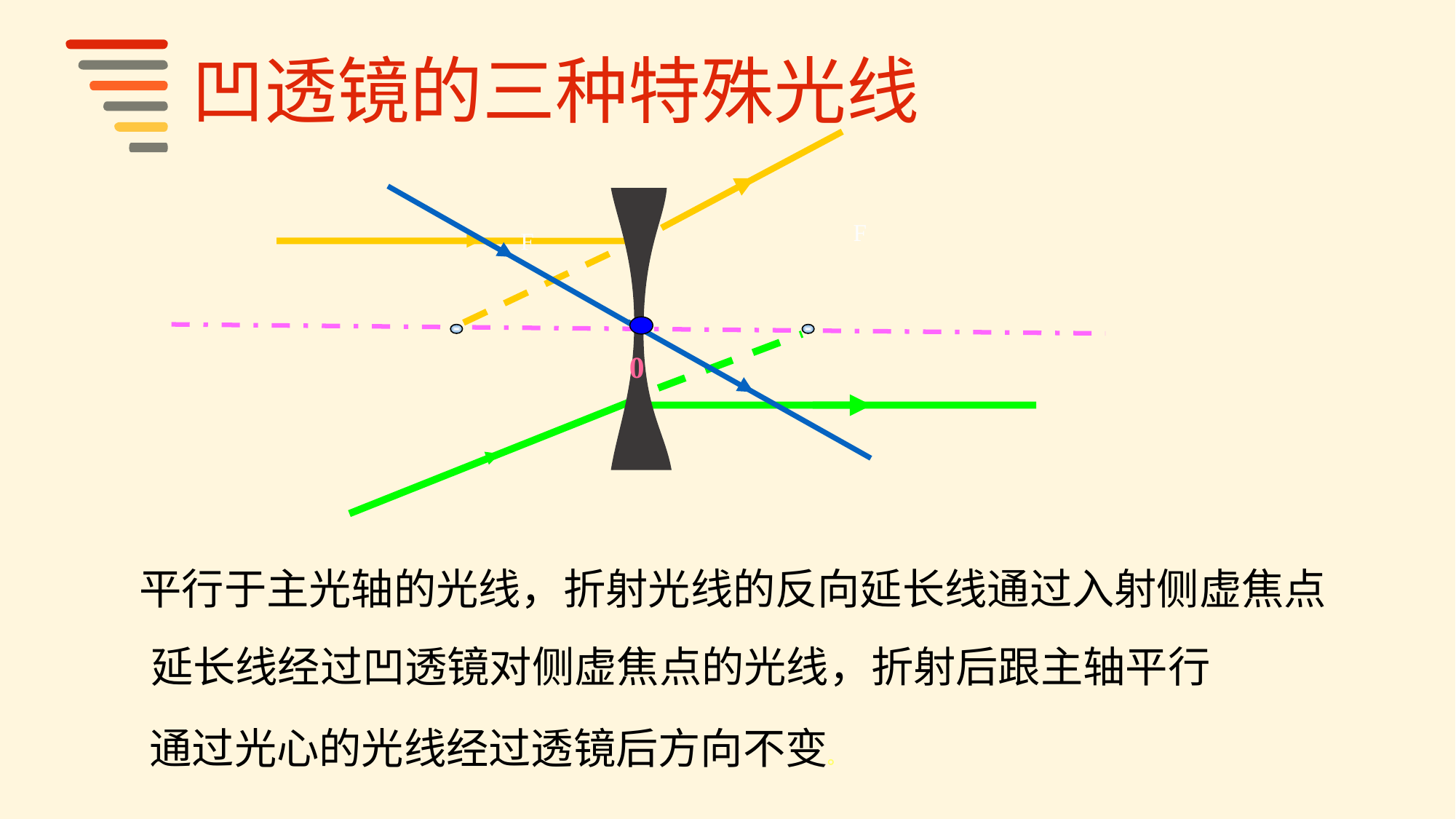

凹透镜的三种特殊光线

0
F
F

平行于主光轴的光线，折射光线的反向延长线通过入射侧虚焦点
延长线经过凹透镜对侧虚焦点的光线，折射后跟主轴平行
通过光心的光线经过透镜后方向不变。